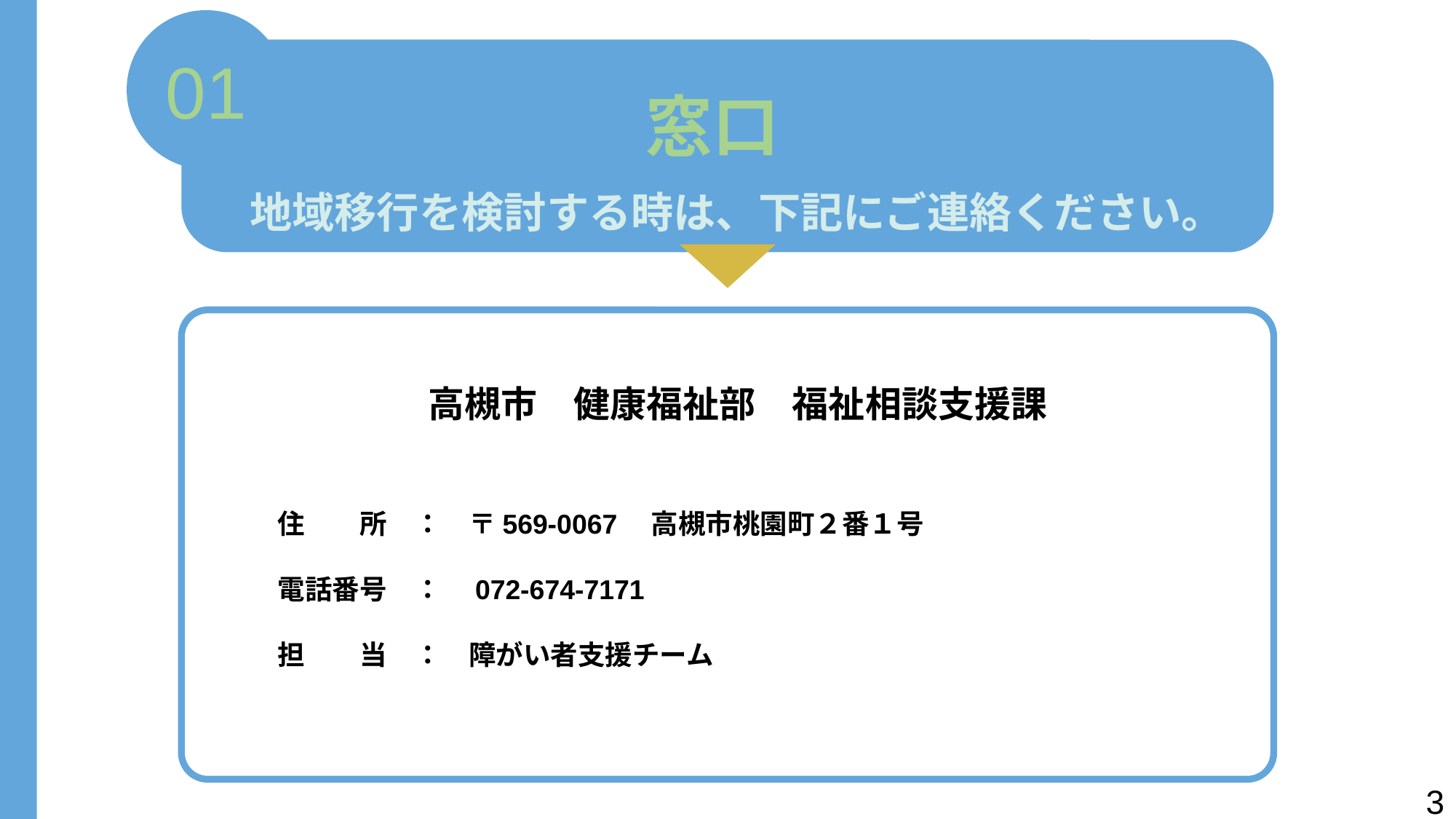

01

窓口
地域移行を検討する時は、下記にご連絡ください。

高槻市　健康福祉部　福祉相談支援課

　　
　　住　　所　：　〒569-0067　高槻市桃園町２番１号
　　電話番号　：　072-674-7171

　　担　　当　：　障がい者支援チーム